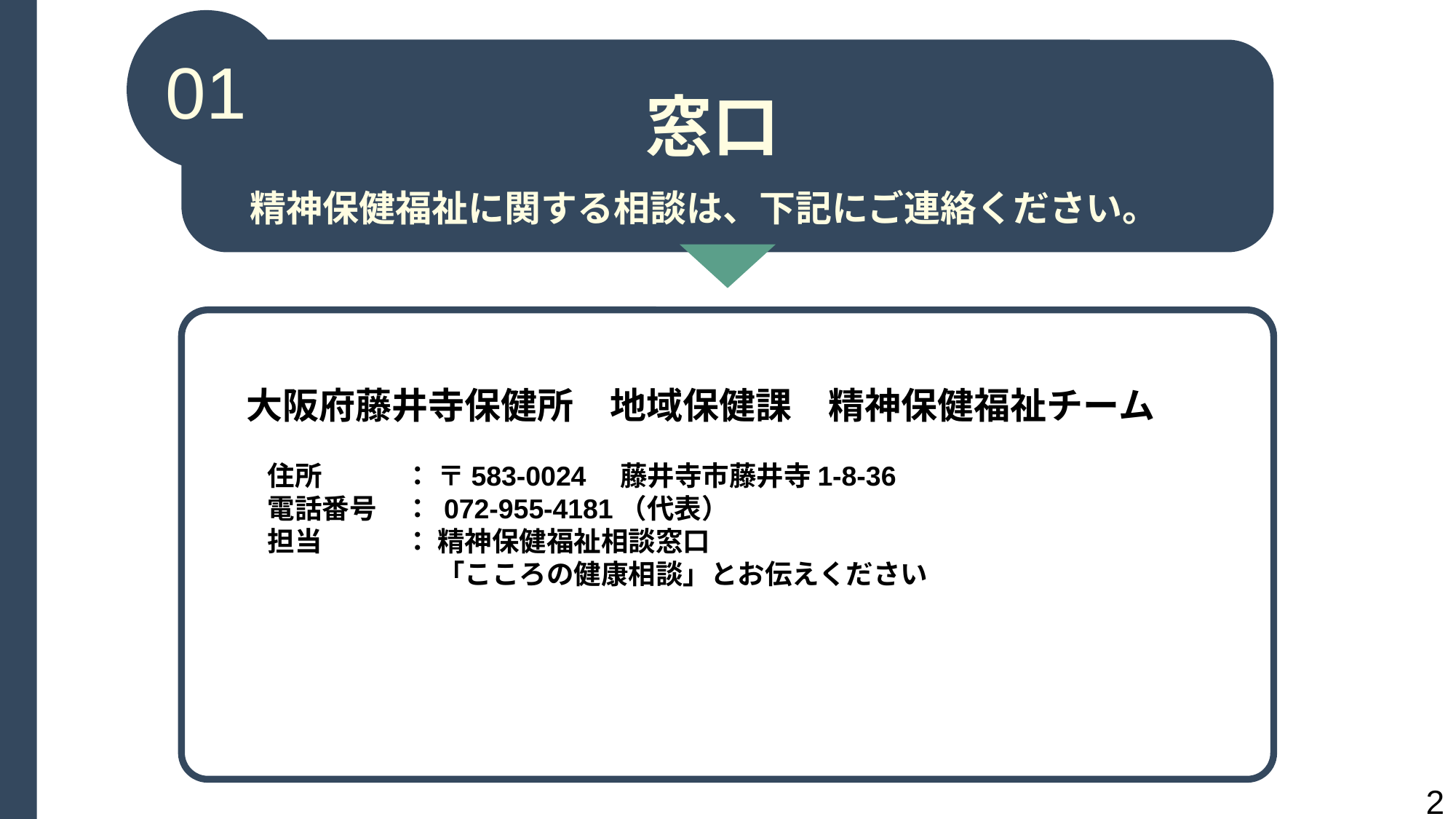

01

窓口
精神保健福祉に関する相談は、下記にご連絡ください。

大阪府藤井寺保健所　地域保健課　精神保健福祉チーム
　　
　　住所　　　： 〒583-0024　藤井寺市藤井寺1‐8‐36
　　電話番号　： 072-955-4181（代表）
　　担当　　　： 精神保健福祉相談窓口
　　　　　　　　 「こころの健康相談」とお伝えください